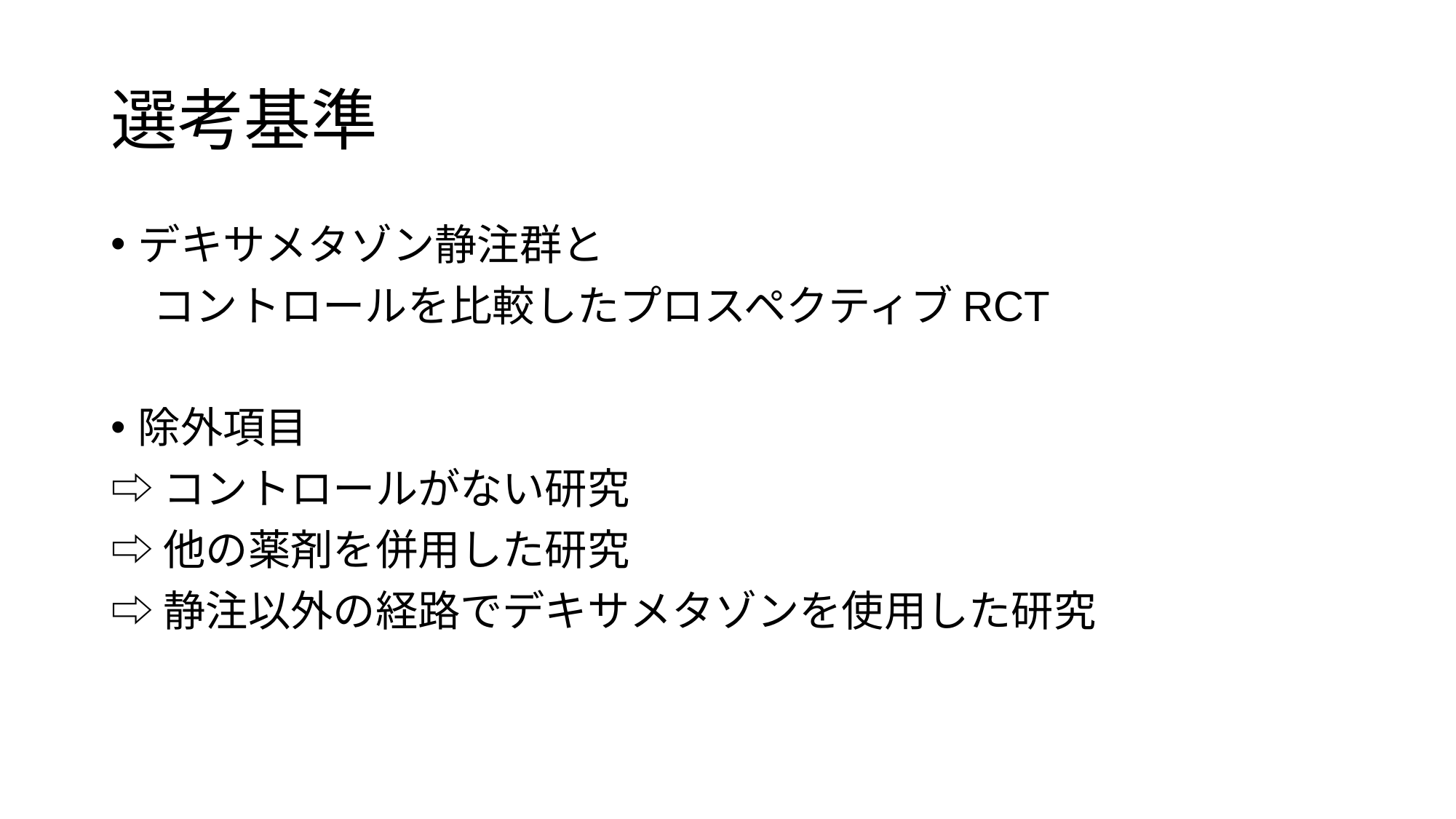

# 選考基準
デキサメタゾン静注群と
　コントロールを比較したプロスペクティブRCT

除外項目
⇨コントロールがない研究
⇨他の薬剤を併用した研究
⇨静注以外の経路でデキサメタゾンを使用した研究